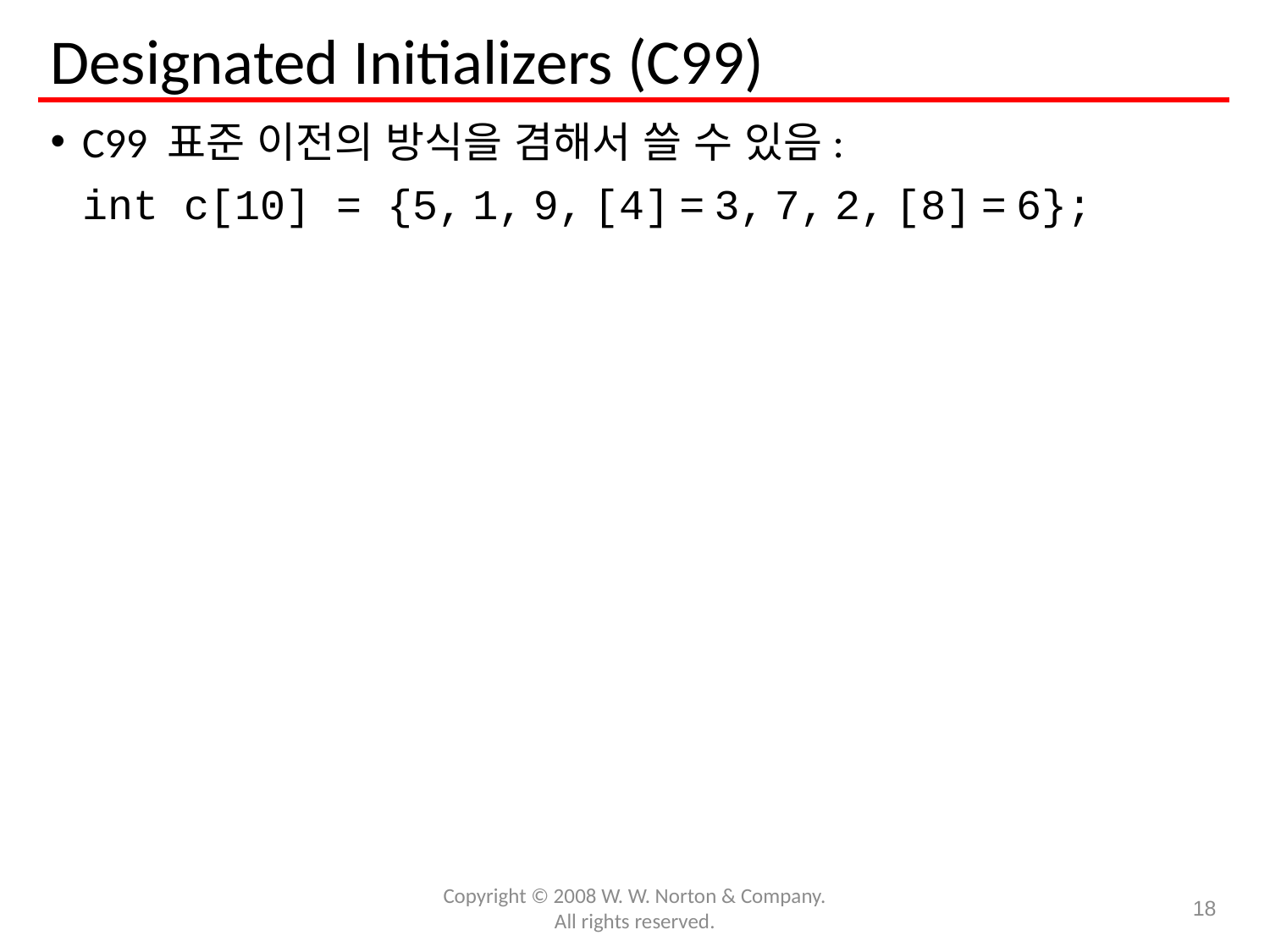

# Designated Initializers (C99)
C99 표준 이전의 방식을 겸해서 쓸 수 있음:
	int c[10] = {5, 1, 9, [4] = 3, 7, 2, [8] = 6};
Copyright © 2008 W. W. Norton & Company.
All rights reserved.
18